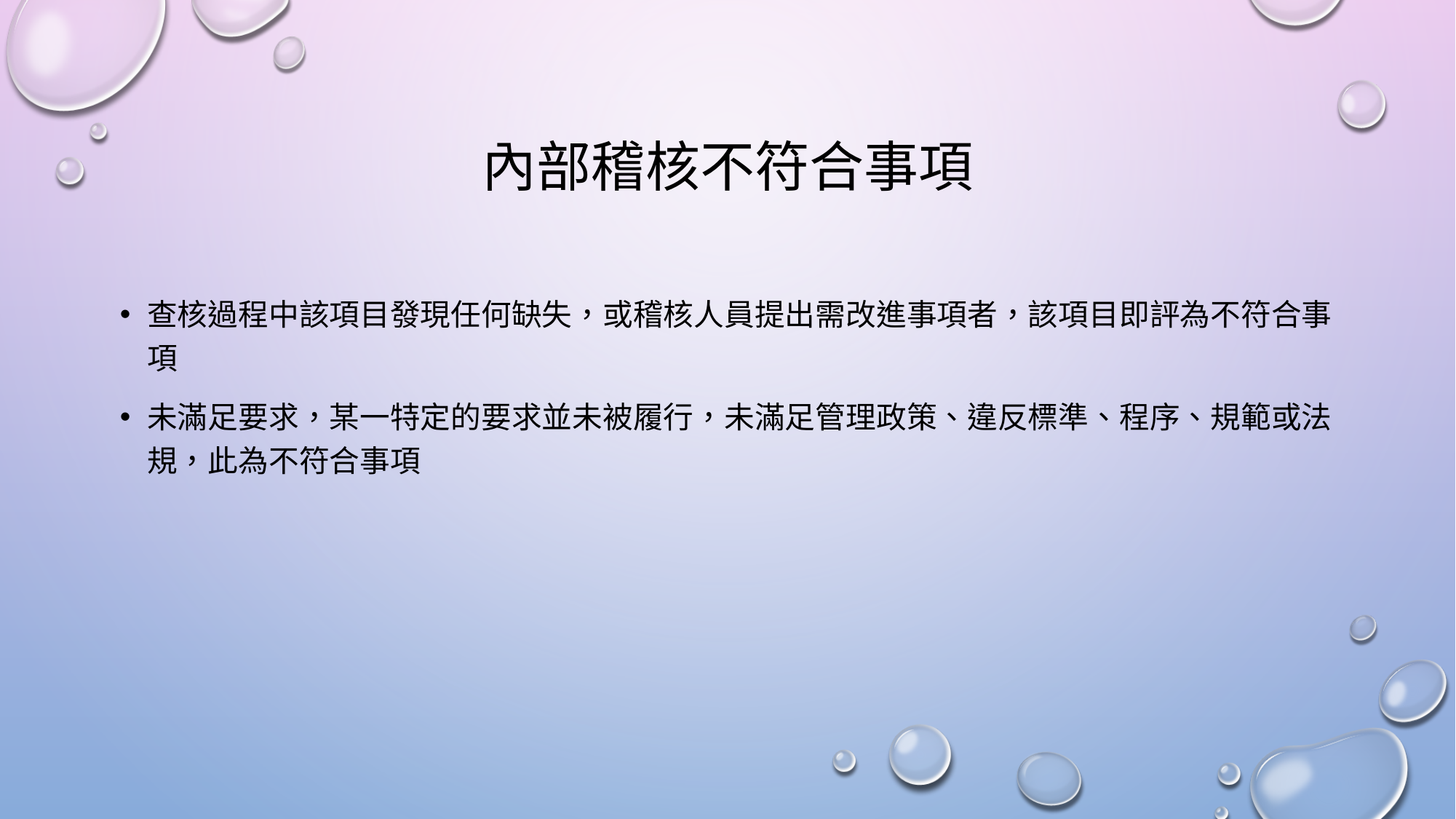

# 內部稽核不符合事項
查核過程中該項目發現任何缺失，或稽核人員提出需改進事項者，該項目即評為不符合事項
未滿足要求，某一特定的要求並未被履行，未滿足管理政策、違反標準、程序、規範或法規，此為不符合事項